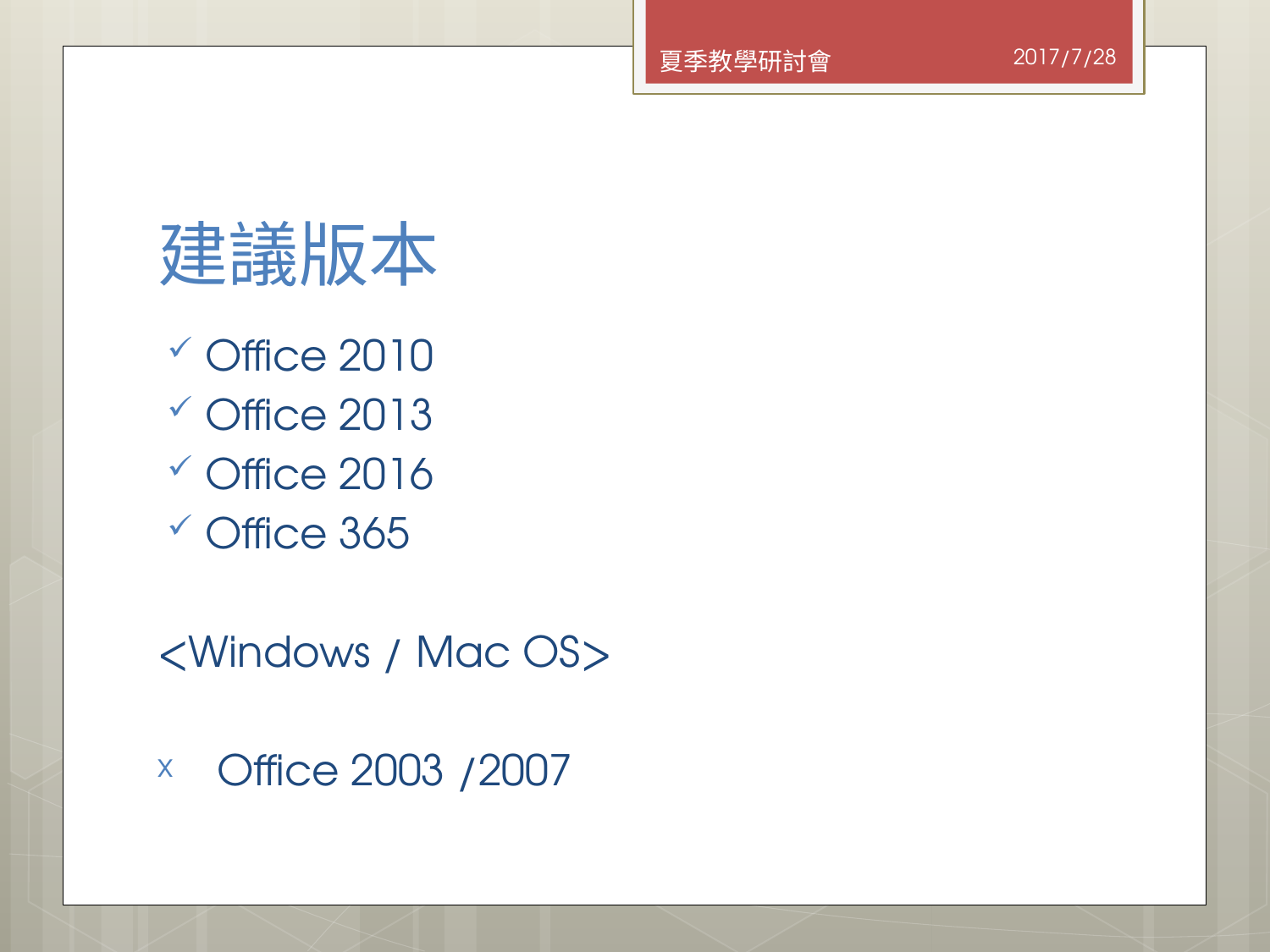

2017/7/28
# 建議版本
Office 2010
Office 2013
Office 2016
Office 365

<Windows / Mac OS>

 Office 2003 /2007